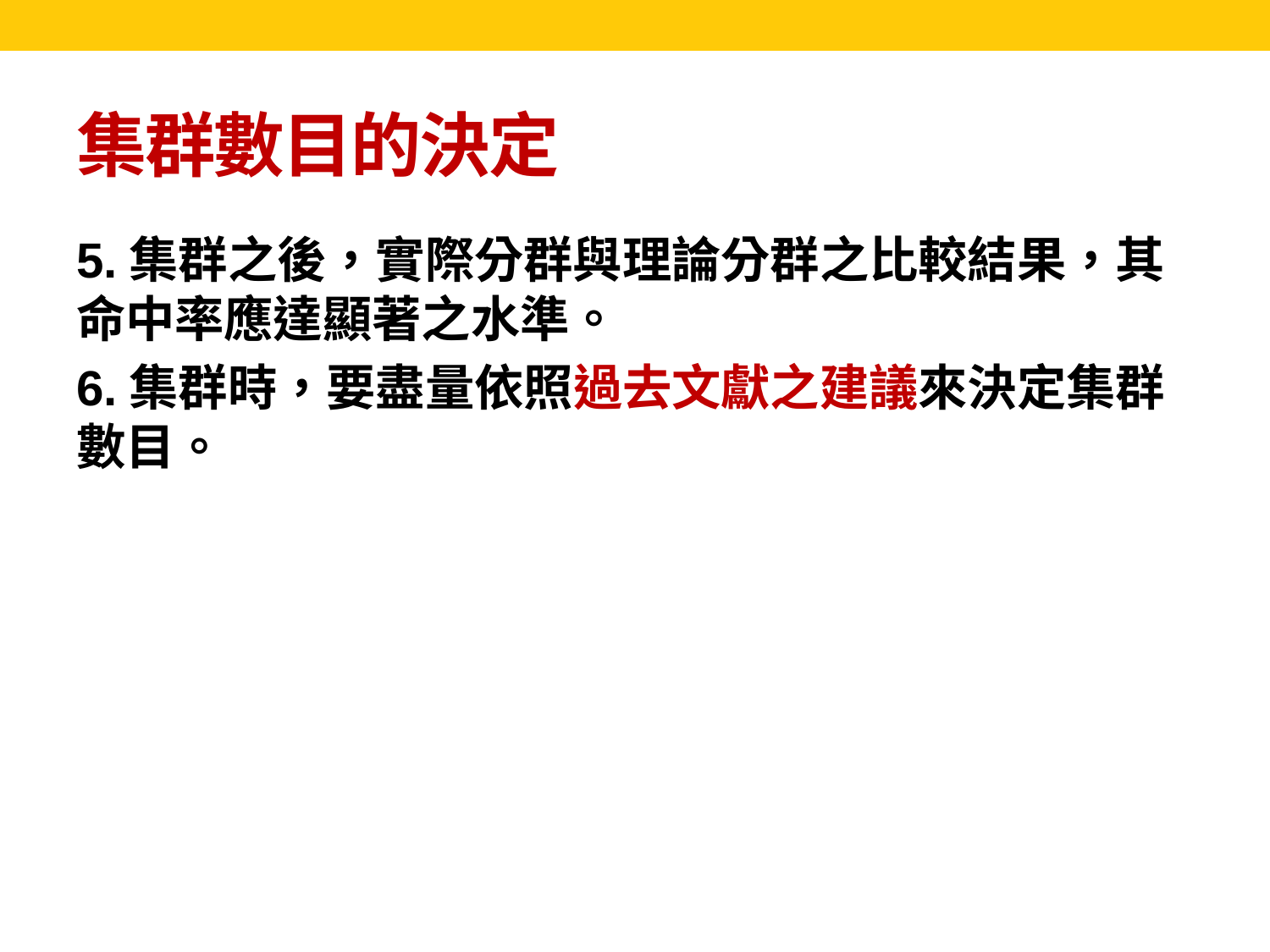

# 集群數目的決定
5.集群之後，實際分群與理論分群之比較結果，其命中率應達顯著之水準。
6.集群時，要盡量依照過去文獻之建議來決定集群數目。